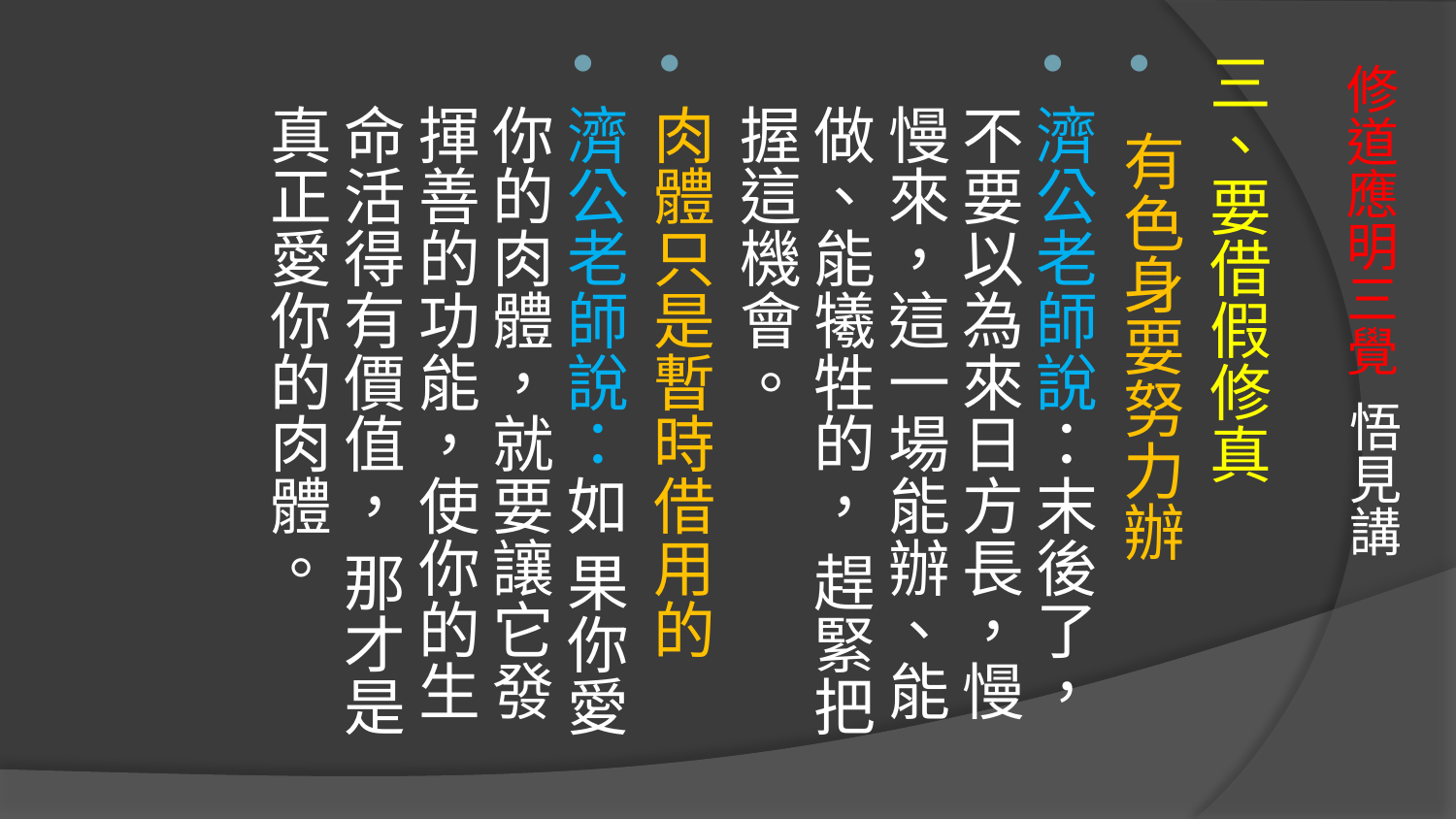

三、要借假修真
 有色身要努力辦
濟公老師說：末後了，不要以為來日方長，慢慢來，這一場能辦、能做、能犧牲的， 趕緊把握這機會。
肉體只是暫時借用的
濟公老師說：如 果你愛你的肉體，就要讓它發揮善的功能，使你的生命活得有價值， 那才是真正愛你的肉體。

# 修道應明三覺  悟見講